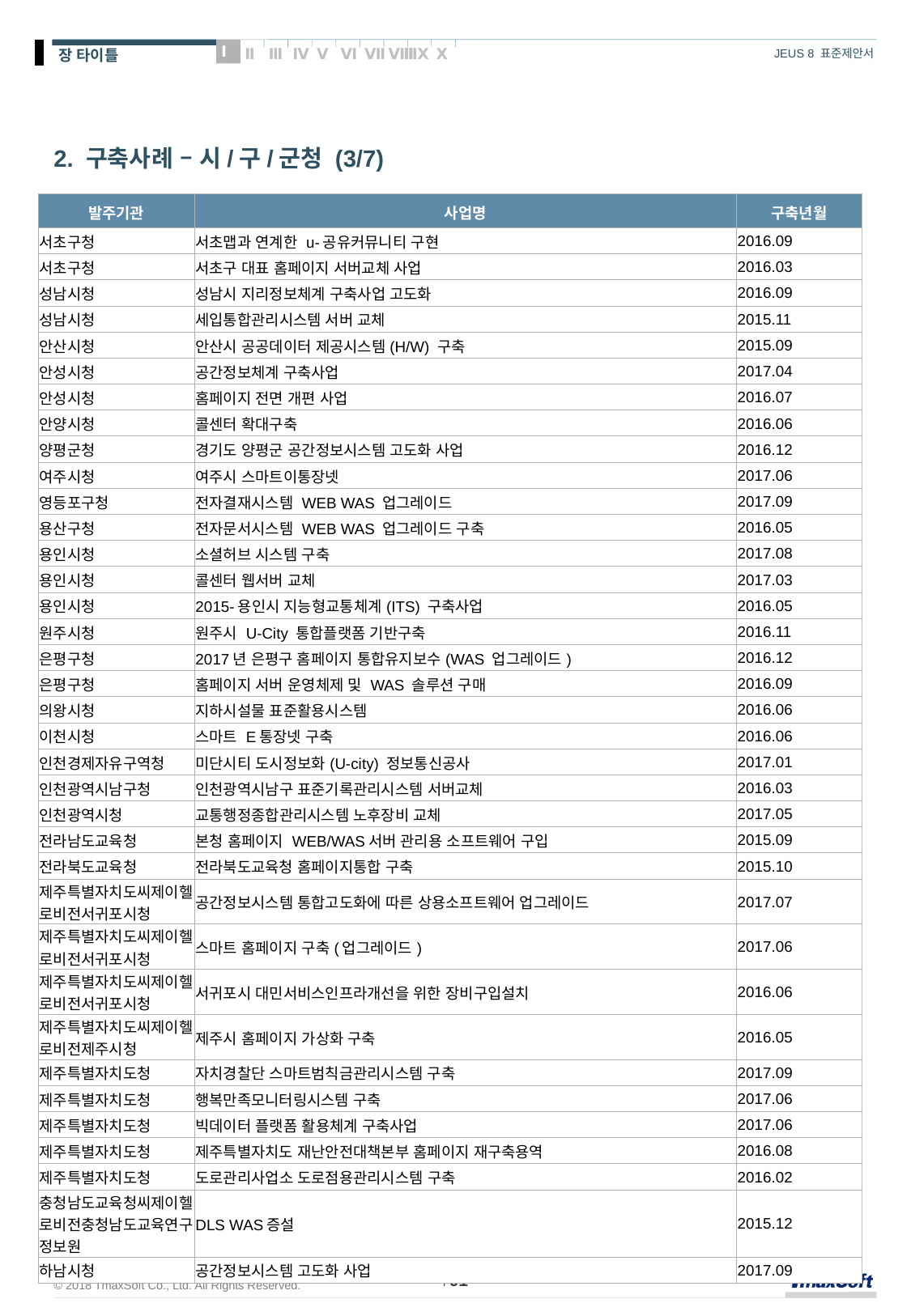

# 2. 구축사례 – 시/구/군청 (3/7)
| 발주기관 | 사업명 | 구축년월 |
| --- | --- | --- |
| 서초구청 | 서초맵과 연계한 u-공유커뮤니티 구현 | 2016.09 |
| 서초구청 | 서초구 대표 홈페이지 서버교체 사업 | 2016.03 |
| 성남시청 | 성남시 지리정보체계 구축사업 고도화 | 2016.09 |
| 성남시청 | 세입통합관리시스템 서버 교체 | 2015.11 |
| 안산시청 | 안산시 공공데이터 제공시스템(H/W) 구축 | 2015.09 |
| 안성시청 | 공간정보체계 구축사업 | 2017.04 |
| 안성시청 | 홈페이지 전면 개편 사업 | 2016.07 |
| 안양시청 | 콜센터 확대구축 | 2016.06 |
| 양평군청 | 경기도 양평군 공간정보시스템 고도화 사업 | 2016.12 |
| 여주시청 | 여주시 스마트이통장넷 | 2017.06 |
| 영등포구청 | 전자결재시스템 WEB WAS 업그레이드 | 2017.09 |
| 용산구청 | 전자문서시스템 WEB WAS 업그레이드 구축 | 2016.05 |
| 용인시청 | 소셜허브 시스템 구축 | 2017.08 |
| 용인시청 | 콜센터 웹서버 교체 | 2017.03 |
| 용인시청 | 2015-용인시 지능형교통체계(ITS) 구축사업 | 2016.05 |
| 원주시청 | 원주시 U-City 통합플랫폼 기반구축 | 2016.11 |
| 은평구청 | 2017년 은평구 홈페이지 통합유지보수(WAS 업그레이드) | 2016.12 |
| 은평구청 | 홈페이지 서버 운영체제 및 WAS 솔루션 구매 | 2016.09 |
| 의왕시청 | 지하시설물 표준활용시스템 | 2016.06 |
| 이천시청 | 스마트 E통장넷 구축 | 2016.06 |
| 인천경제자유구역청 | 미단시티 도시정보화(U-city) 정보통신공사 | 2017.01 |
| 인천광역시남구청 | 인천광역시남구 표준기록관리시스템 서버교체 | 2016.03 |
| 인천광역시청 | 교통행정종합관리시스템 노후장비 교체 | 2017.05 |
| 전라남도교육청 | 본청 홈페이지 WEB/WAS서버 관리용 소프트웨어 구입 | 2015.09 |
| 전라북도교육청 | 전라북도교육청 홈페이지통합 구축 | 2015.10 |
| 제주특별자치도씨제이헬로비전서귀포시청 | 공간정보시스템 통합고도화에 따른 상용소프트웨어 업그레이드 | 2017.07 |
| 제주특별자치도씨제이헬로비전서귀포시청 | 스마트 홈페이지 구축(업그레이드) | 2017.06 |
| 제주특별자치도씨제이헬로비전서귀포시청 | 서귀포시 대민서비스인프라개선을 위한 장비구입설치 | 2016.06 |
| 제주특별자치도씨제이헬로비전제주시청 | 제주시 홈페이지 가상화 구축 | 2016.05 |
| 제주특별자치도청 | 자치경찰단 스마트범칙금관리시스템 구축 | 2017.09 |
| 제주특별자치도청 | 행복만족모니터링시스템 구축 | 2017.06 |
| 제주특별자치도청 | 빅데이터 플랫폼 활용체계 구축사업 | 2017.06 |
| 제주특별자치도청 | 제주특별자치도 재난안전대책본부 홈페이지 재구축용역 | 2016.08 |
| 제주특별자치도청 | 도로관리사업소 도로점용관리시스템 구축 | 2016.02 |
| 충청남도교육청씨제이헬로비전충청남도교육연구정보원 | DLS WAS증설 | 2015.12 |
| 하남시청 | 공간정보시스템 고도화 사업 | 2017.09 |